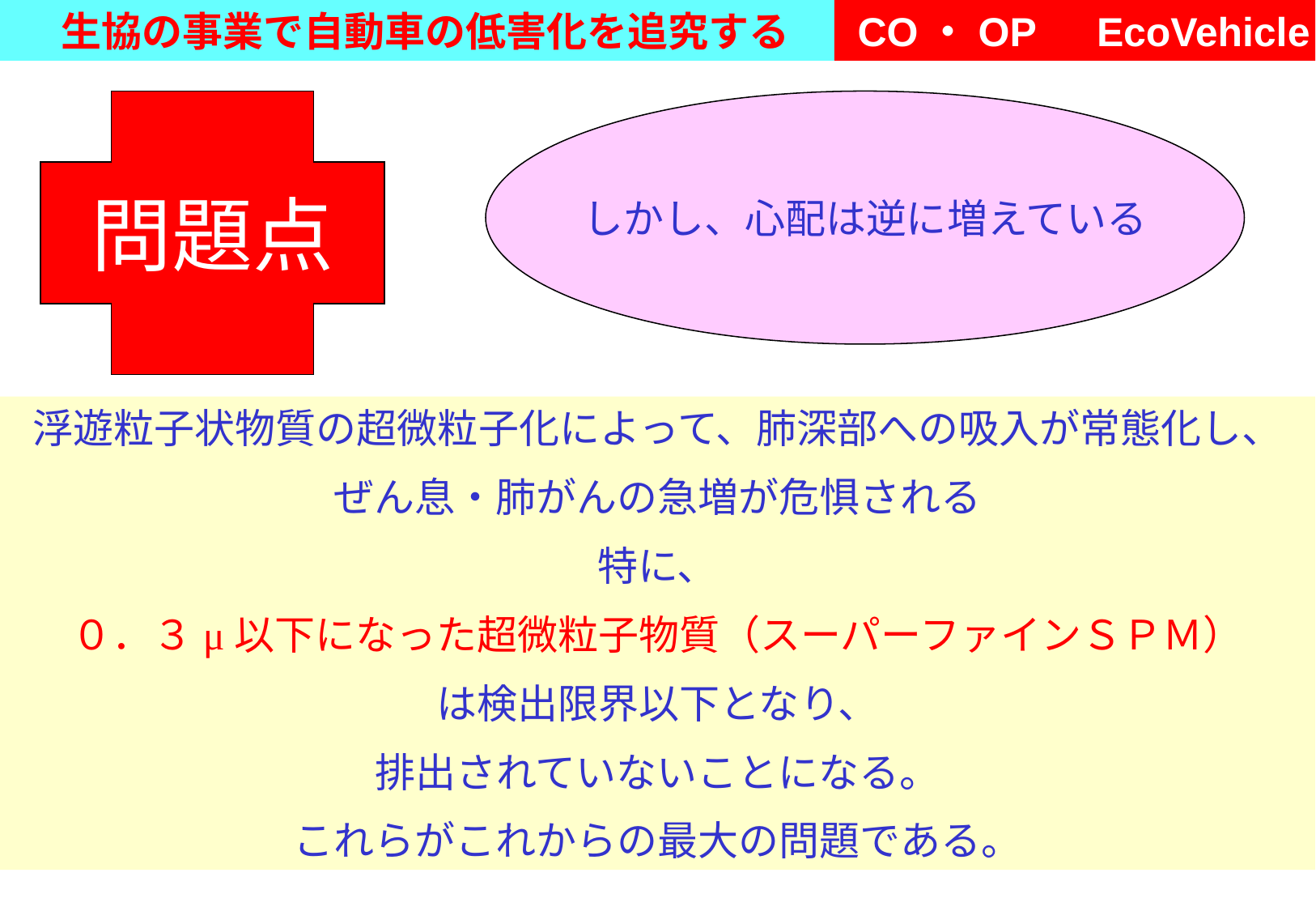

問題点
しかし、心配は逆に増えている
浮遊粒子状物質の超微粒子化によって、肺深部への吸入が常態化し、
ぜん息・肺がんの急増が危惧される
特に、
０．３μ以下になった超微粒子物質（スーパーファインＳＰＭ）
は検出限界以下となり、
排出されていないことになる。
これらがこれからの最大の問題である。